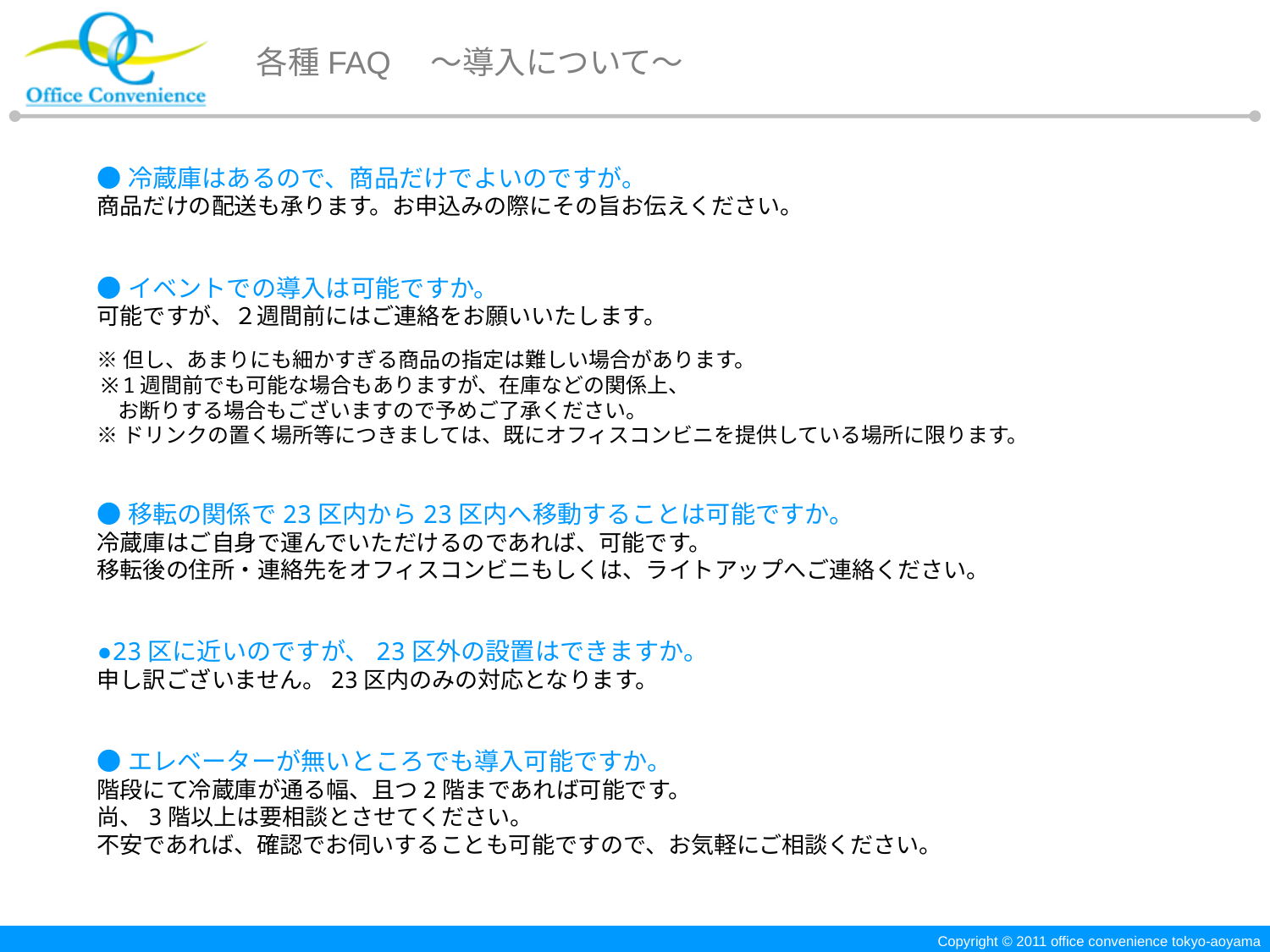

各種FAQ　～導入について～
●冷蔵庫はあるので、商品だけでよいのですが。
商品だけの配送も承ります。お申込みの際にその旨お伝えください。

●イベントでの導入は可能ですか。
可能ですが、２週間前にはご連絡をお願いいたします。

※但し、あまりにも細かすぎる商品の指定は難しい場合があります。
※1週間前でも可能な場合もありますが、在庫などの関係上、
　お断りする場合もございますので予めご了承ください。
※ドリンクの置く場所等につきましては、既にオフィスコンビニを提供している場所に限ります。

●移転の関係で23区内から23区内へ移動することは可能ですか。
冷蔵庫はご自身で運んでいただけるのであれば、可能です。
移転後の住所・連絡先をオフィスコンビニもしくは、ライトアップへご連絡ください。

●23区に近いのですが、23区外の設置はできますか。
申し訳ございません。23区内のみの対応となります。

●エレベーターが無いところでも導入可能ですか。
階段にて冷蔵庫が通る幅、且つ2階まであれば可能です。
尚、3階以上は要相談とさせてください。
不安であれば、確認でお伺いすることも可能ですので、お気軽にご相談ください。